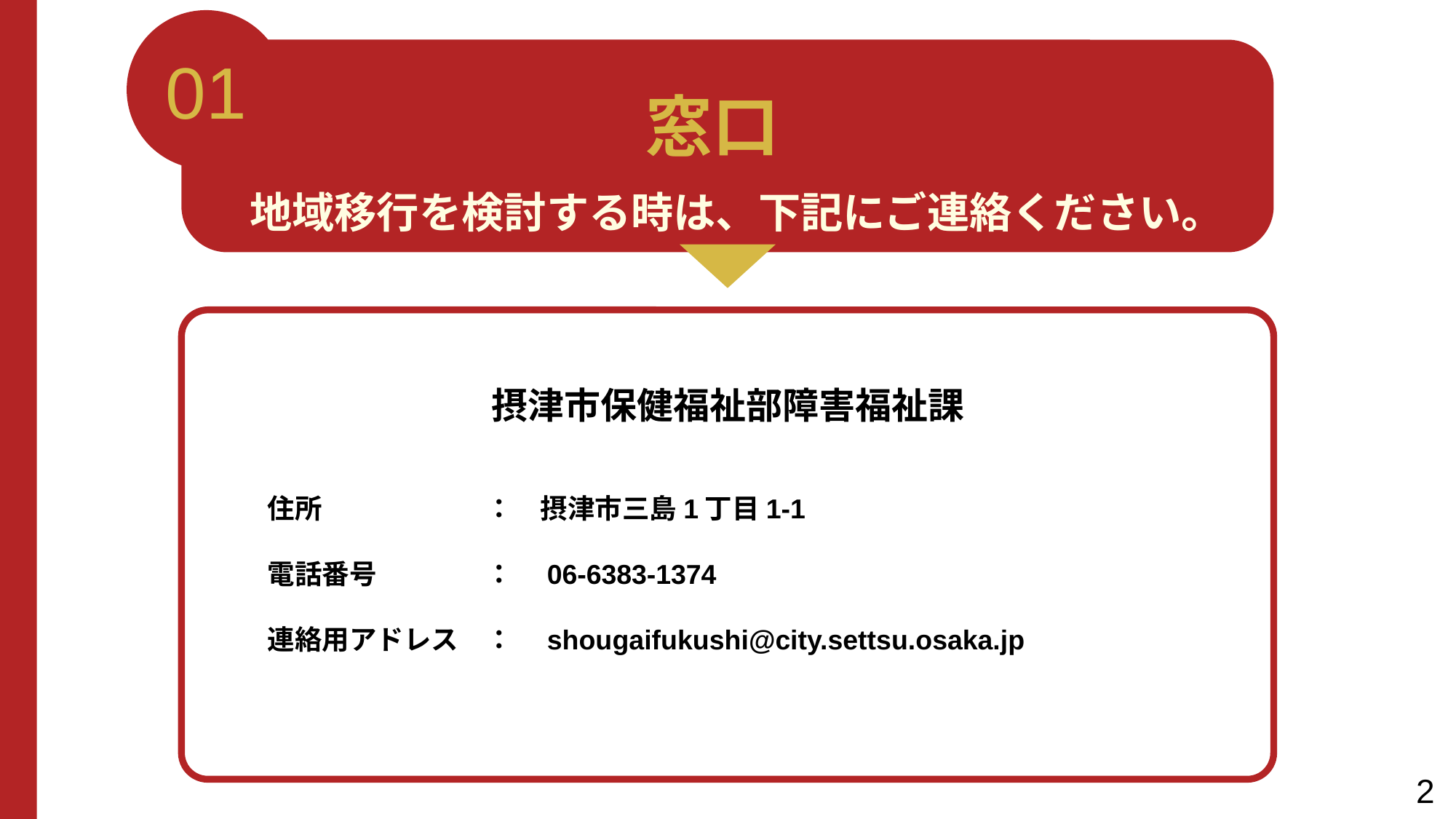

01

窓口
地域移行を検討する時は、下記にご連絡ください。

摂津市保健福祉部障害福祉課

　　
　　住所　　　　　　：　摂津市三島1丁目1-1

　　電話番号　　　　：　06-6383-1374

　　連絡用アドレス　：　shougaifukushi@city.settsu.osaka.jp